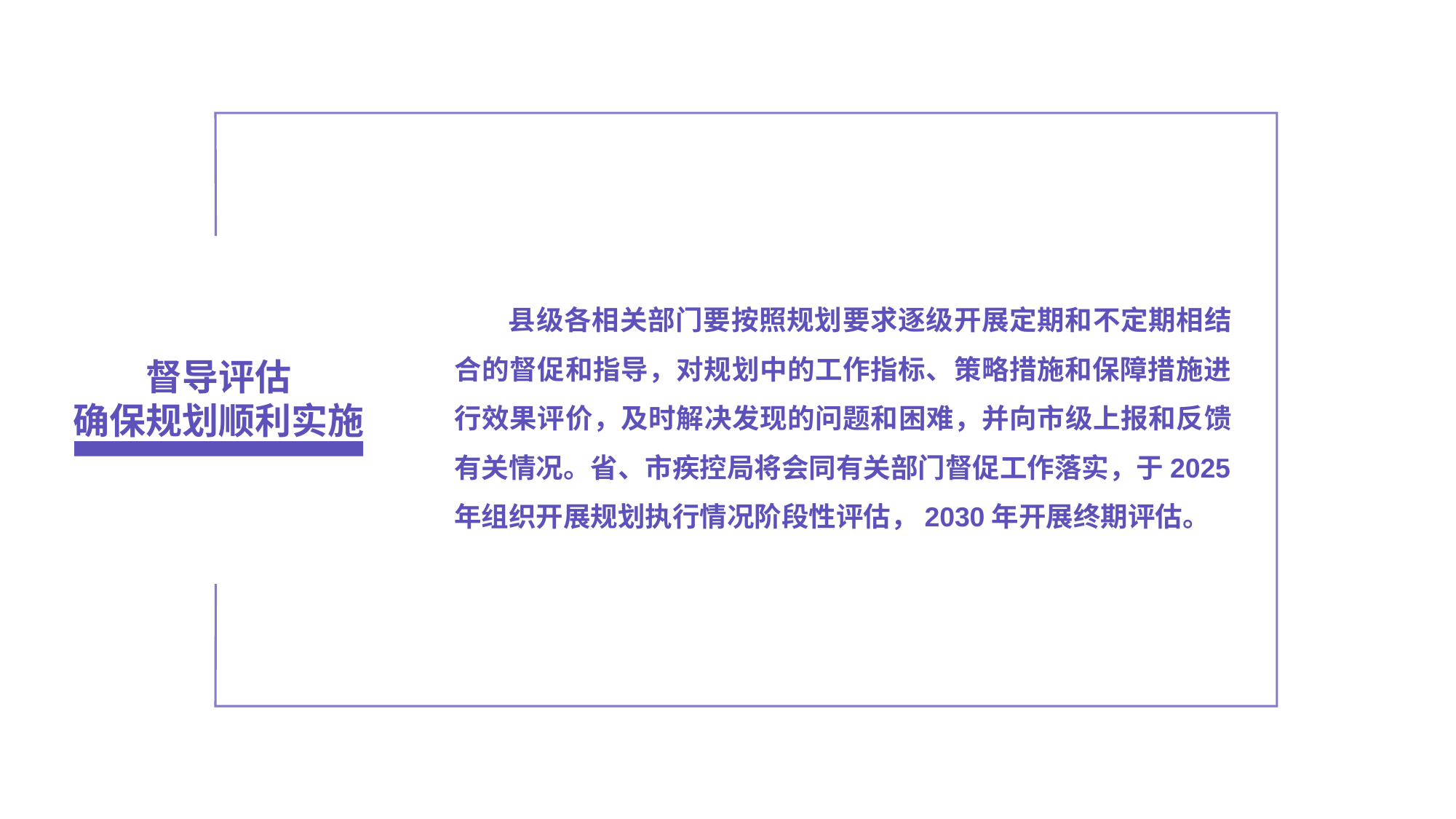

县级各相关部门要按照规划要求逐级开展定期和不定期相结合的督促和指导，对规划中的工作指标、策略措施和保障措施进行效果评价，及时解决发现的问题和困难，并向市级上报和反馈有关情况。省、市疾控局将会同有关部门督促工作落实，于2025年组织开展规划执行情况阶段性评估，2030年开展终期评估。
# 督导评估 确保规划顺利实施